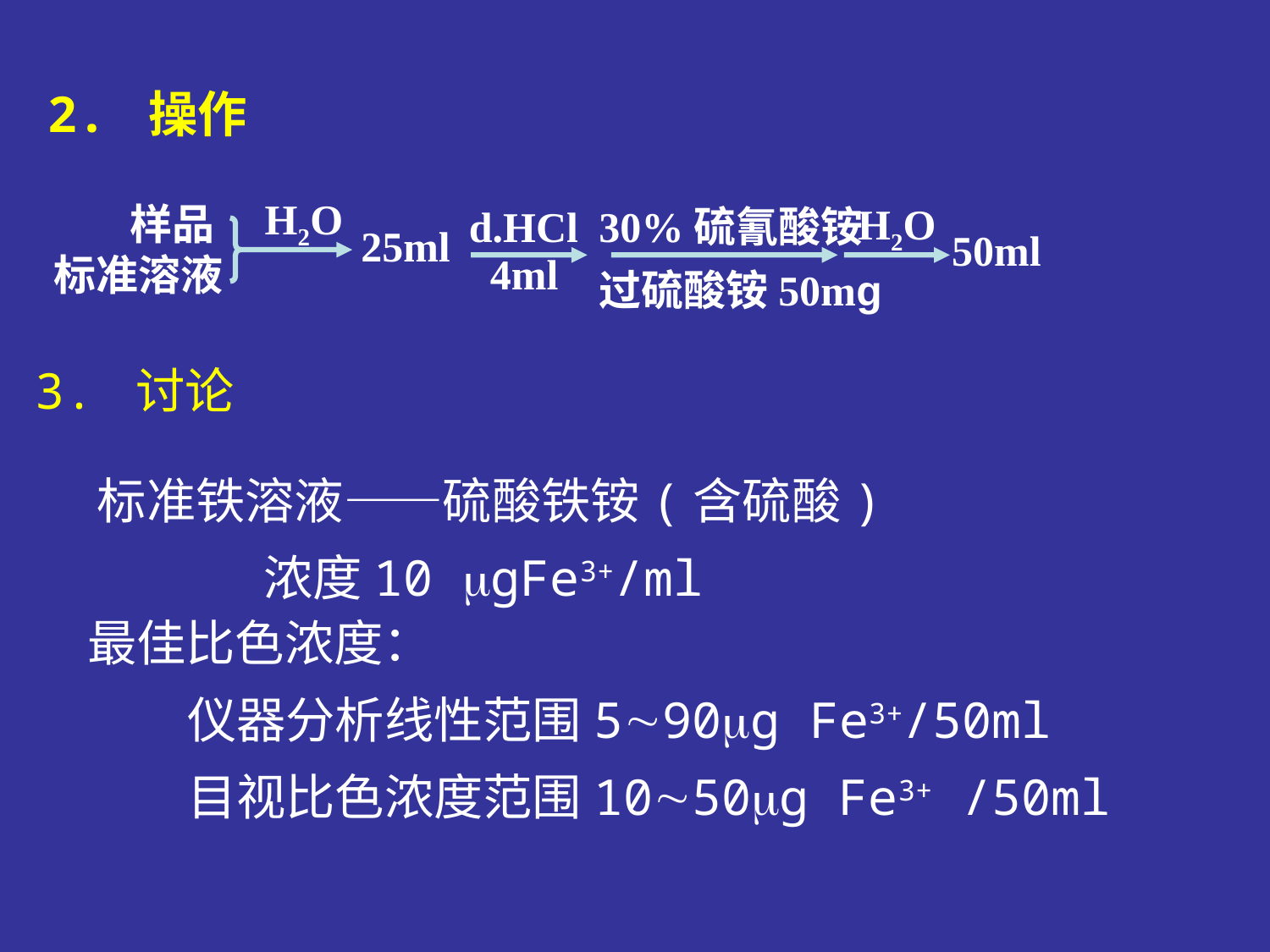

2. 操作
H2O
      样品
标准溶液
H2O
30%硫氰酸铵
d.HCl
25ml
50ml
4ml
过硫酸铵50mg

3. 讨论
标准铁溶液——硫酸铁铵(含硫酸)
              浓度10 μgFe3+/ml
最佳比色浓度：
        仪器分析线性范围5∼90μg Fe3+/50ml
        目视比色浓度范围10∼50μg Fe3+ /50ml